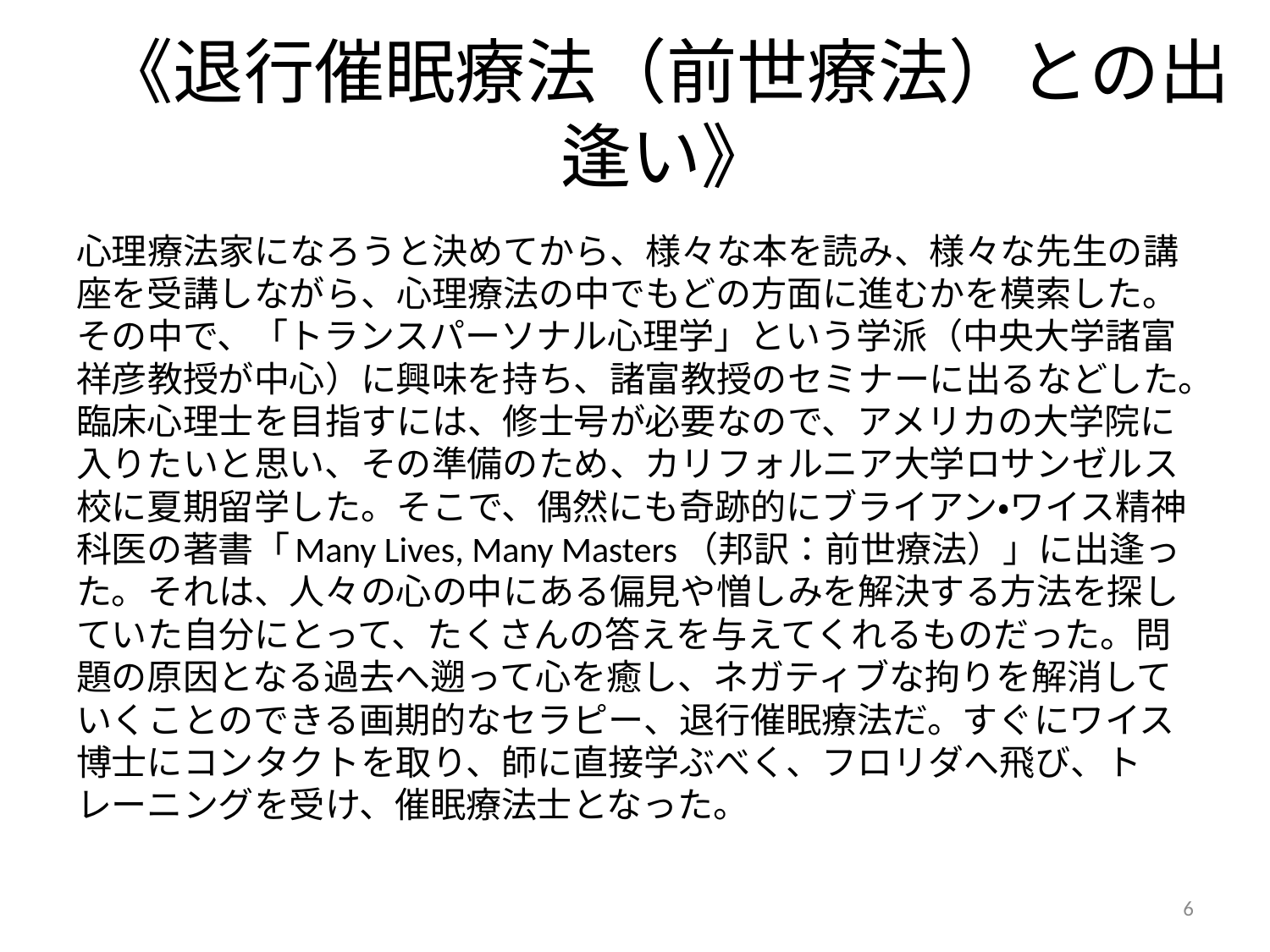

# 《退行催眠療法（前世療法）との出逢い》
心理療法家になろうと決めてから、様々な本を読み、様々な先生の講座を受講しながら、心理療法の中でもどの方面に進むかを模索した。その中で、「トランスパーソナル心理学」という学派（中央大学諸富祥彦教授が中心）に興味を持ち、諸富教授のセミナーに出るなどした。臨床心理士を目指すには、修士号が必要なので、アメリカの大学院に入りたいと思い、その準備のため、カリフォルニア大学ロサンゼルス校に夏期留学した。そこで、偶然にも奇跡的にブライアン・ワイス精神科医の著書「Many Lives, Many Masters（邦訳：前世療法）」に出逢った。それは、人々の心の中にある偏見や憎しみを解決する方法を探していた自分にとって、たくさんの答えを与えてくれるものだった。問題の原因となる過去へ遡って心を癒し、ネガティブな拘りを解消していくことのできる画期的なセラピー、退行催眠療法だ。すぐにワイス博士にコンタクトを取り、師に直接学ぶべく、フロリダへ飛び、トレーニングを受け、催眠療法士となった。
6